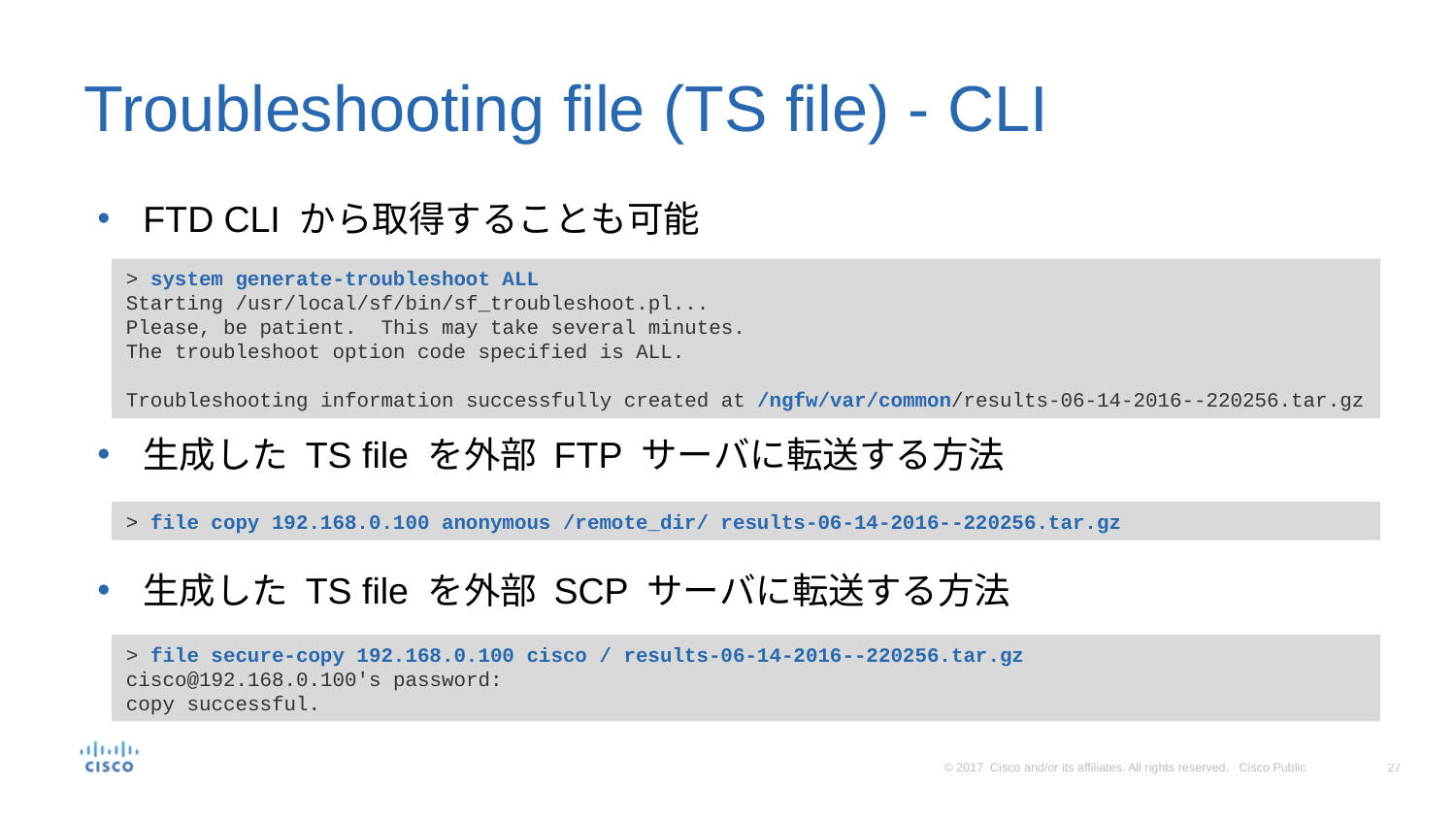

# Troubleshooting file (TS file) - CLI
FTD CLI から取得することも可能

> system generate-troubleshoot ALL
Starting /usr/local/sf/bin/sf_troubleshoot.pl...
Please, be patient.  This may take several minutes.
The troubleshoot option code specified is ALL.

Troubleshooting information successfully created at /ngfw/var/common/results-06-14-2016--220256.tar.gz

生成した TS file を外部 FTP サーバに転送する方法

生成した TS file を外部 SCP サーバに転送する方法

> file copy 192.168.0.100 anonymous /remote_dir/ results-06-14-2016--220256.tar.gz
> file secure-copy 192.168.0.100 cisco / results-06-14-2016--220256.tar.gz
cisco@192.168.0.100's password:
copy successful.